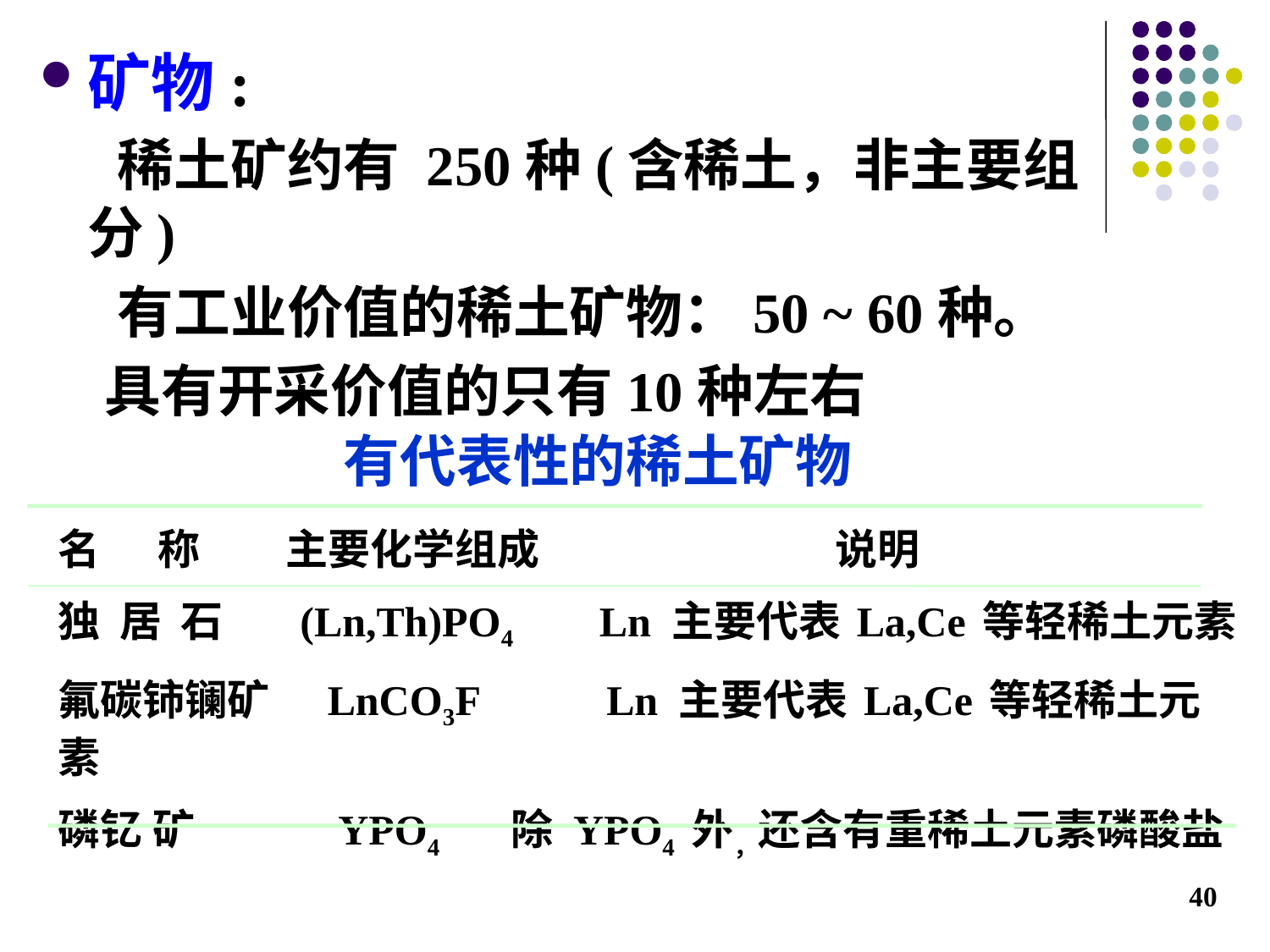

矿物:
     稀土矿约有 250种(含稀土，非主要组分)
     有工业价值的稀土矿物：50 ~ 60种。
    具有开采价值的只有10种左右
有代表性的稀土矿物

名      称         主要化学组成                               说明
独  居  石       (Ln,Th)PO4              Ln 主要代表 La,Ce 等轻稀土元素
氟碳铈镧矿     LnCO3F            Ln 主要代表 La,Ce 等轻稀土元素
磷钇 矿              YPO4          除 YPO4 外，还含有重稀土元素磷酸盐

40